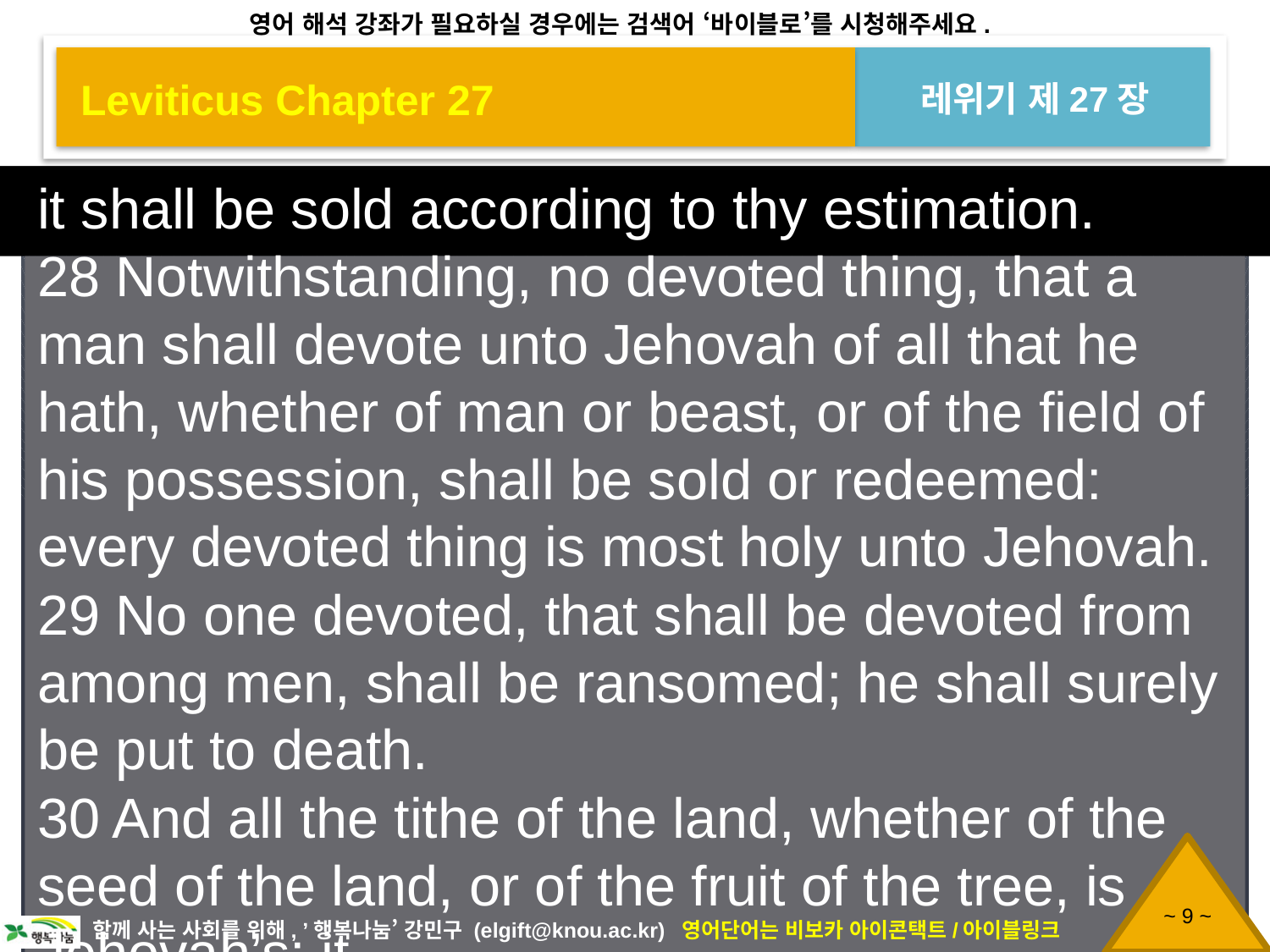

Leviticus Chapter 27
레위기 제27장
it shall be sold according to thy estimation.
28 Notwithstanding, no devoted thing, that a man shall devote unto Jehovah of all that he hath, whether of man or beast, or of the field of his possession, shall be sold or redeemed: every devoted thing is most holy unto Jehovah. 29 No one devoted, that shall be devoted from among men, shall be ransomed; he shall surely be put to death.
30 And all the tithe of the land, whether of the seed of the land, or of the fruit of the tree, is Jehovah’s: it